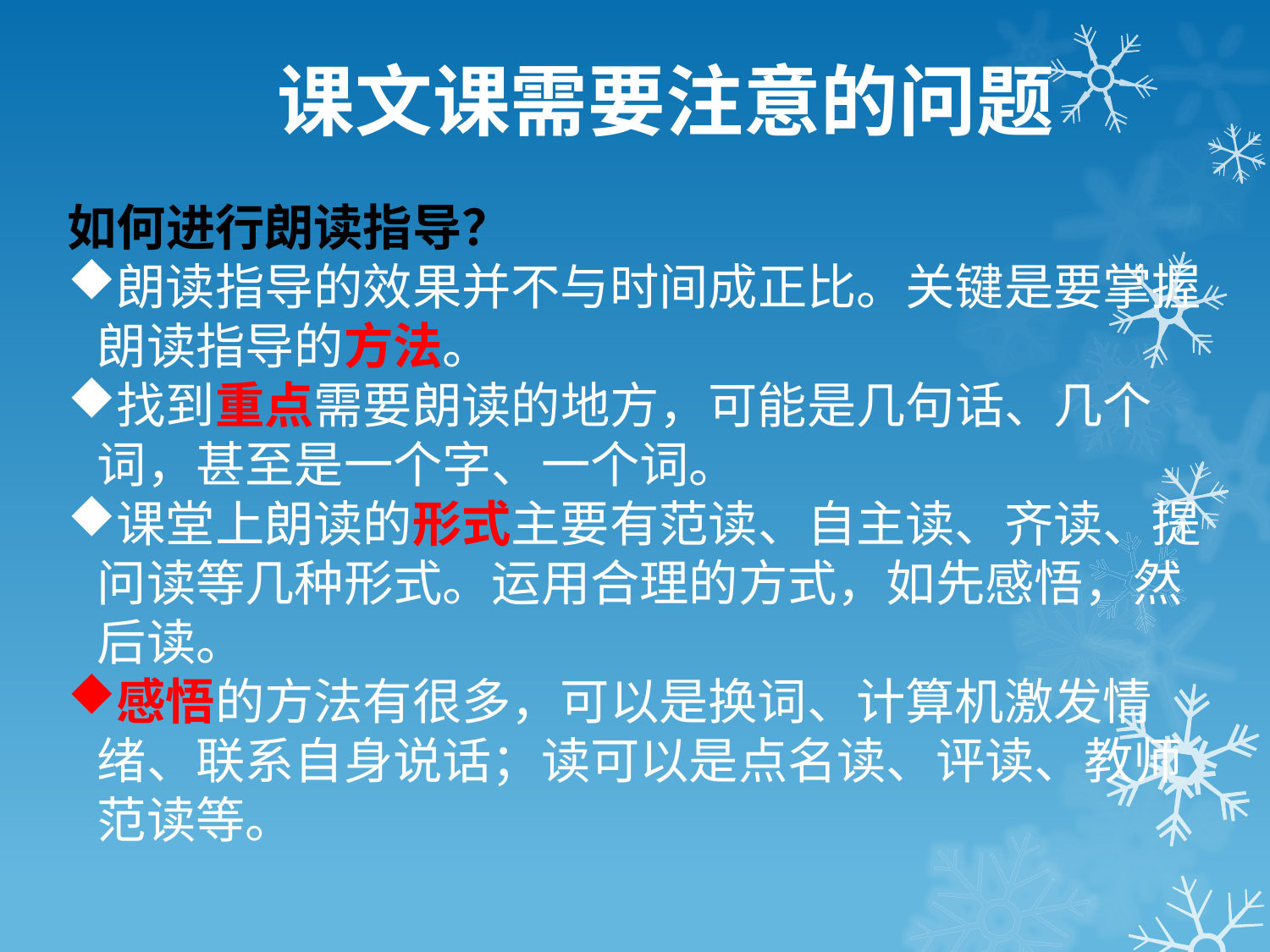

课文课需要注意的问题
如何进行朗读指导？
朗读指导的效果并不与时间成正比。关键是要掌握朗读指导的方法。
找到重点需要朗读的地方，可能是几句话、几个词，甚至是一个字、一个词。
课堂上朗读的形式主要有范读、自主读、齐读、提问读等几种形式。运用合理的方式，如先感悟，然后读。
感悟的方法有很多，可以是换词、计算机激发情绪、联系自身说话；读可以是点名读、评读、教师范读等。